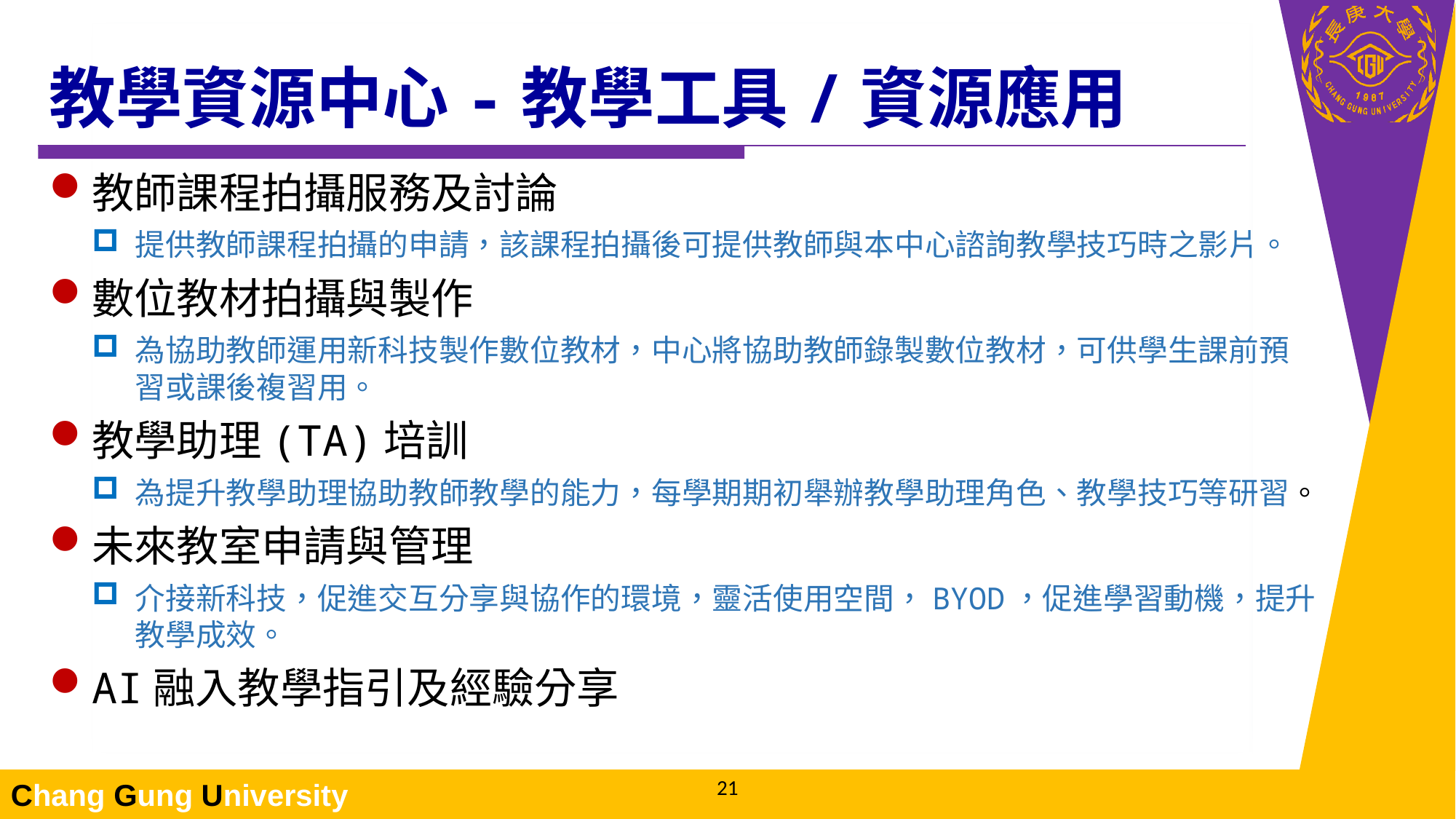

# 教學資源中心-教學工具/資源應用
教師課程拍攝服務及討論
提供教師課程拍攝的申請，該課程拍攝後可提供教師與本中心諮詢教學技巧時之影片。
數位教材拍攝與製作
為協助教師運用新科技製作數位教材，中心將協助教師錄製數位教材，可供學生課前預習或課後複習用。
教學助理(TA)培訓
為提升教學助理協助教師教學的能力，每學期期初舉辦教學助理角色、教學技巧等研習。
未來教室申請與管理
介接新科技，促進交互分享與協作的環境，靈活使用空間，BYOD，促進學習動機，提升教學成效。
AI融入教學指引及經驗分享

21